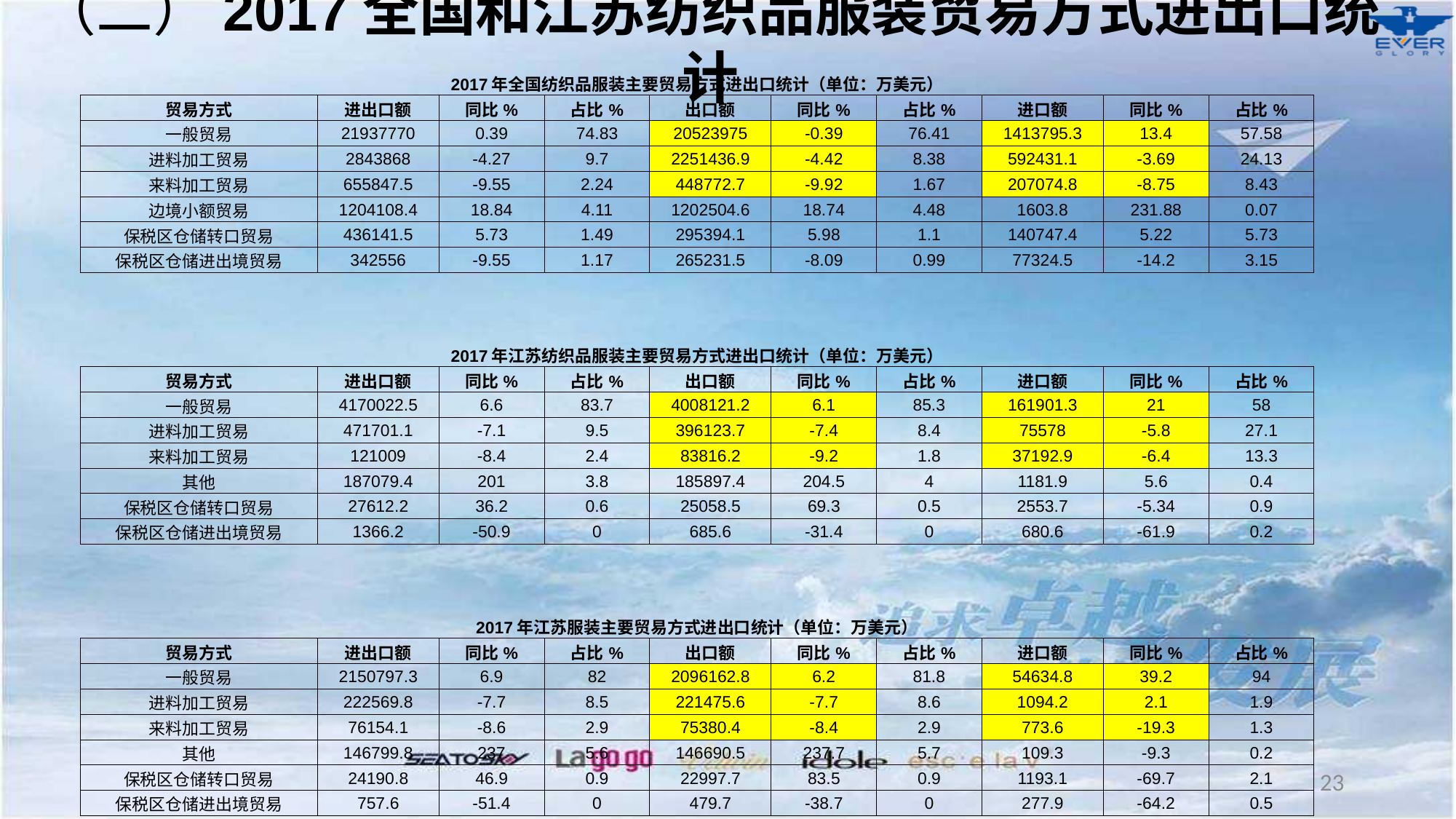

（二）2017全国和江苏纺织品服装贸易方式进出口统计
| 2017年全国纺织品服装主要贸易方式进出口统计（单位：万美元） |  |  |  |  |  |  |  |  |  |
| --- | --- | --- | --- | --- | --- | --- | --- | --- | --- |
| 贸易方式 | 进出口额 | 同比% | 占比% | 出口额 | 同比% | 占比% | 进口额 | 同比% | 占比% |
| 一般贸易 | 21937770 | 0.39 | 74.83 | 20523975 | -0.39 | 76.41 | 1413795.3 | 13.4 | 57.58 |
| 进料加工贸易 | 2843868 | -4.27 | 9.7 | 2251436.9 | -4.42 | 8.38 | 592431.1 | -3.69 | 24.13 |
| 来料加工贸易 | 655847.5 | -9.55 | 2.24 | 448772.7 | -9.92 | 1.67 | 207074.8 | -8.75 | 8.43 |
| 边境小额贸易 | 1204108.4 | 18.84 | 4.11 | 1202504.6 | 18.74 | 4.48 | 1603.8 | 231.88 | 0.07 |
| 保税区仓储转口贸易 | 436141.5 | 5.73 | 1.49 | 295394.1 | 5.98 | 1.1 | 140747.4 | 5.22 | 5.73 |
| 保税区仓储进出境贸易 | 342556 | -9.55 | 1.17 | 265231.5 | -8.09 | 0.99 | 77324.5 | -14.2 | 3.15 |
|  |  |  |  |  |  |  |  |  |  |
|  |  |  |  |  |  |  |  |  |  |
|  |  |  |  |  |  |  |  |  |  |
| 2017年江苏纺织品服装主要贸易方式进出口统计（单位：万美元） |  |  |  |  |  |  |  |  |  |
| 贸易方式 | 进出口额 | 同比% | 占比% | 出口额 | 同比% | 占比% | 进口额 | 同比% | 占比% |
| 一般贸易 | 4170022.5 | 6.6 | 83.7 | 4008121.2 | 6.1 | 85.3 | 161901.3 | 21 | 58 |
| 进料加工贸易 | 471701.1 | -7.1 | 9.5 | 396123.7 | -7.4 | 8.4 | 75578 | -5.8 | 27.1 |
| 来料加工贸易 | 121009 | -8.4 | 2.4 | 83816.2 | -9.2 | 1.8 | 37192.9 | -6.4 | 13.3 |
| 其他 | 187079.4 | 201 | 3.8 | 185897.4 | 204.5 | 4 | 1181.9 | 5.6 | 0.4 |
| 保税区仓储转口贸易 | 27612.2 | 36.2 | 0.6 | 25058.5 | 69.3 | 0.5 | 2553.7 | -5.34 | 0.9 |
| 保税区仓储进出境贸易 | 1366.2 | -50.9 | 0 | 685.6 | -31.4 | 0 | 680.6 | -61.9 | 0.2 |
|  |  |  |  |  |  |  |  |  |  |
|  |  |  |  |  |  |  |  |  |  |
|  |  |  |  |  |  |  |  |  |  |
| 2017年江苏服装主要贸易方式进出口统计（单位：万美元） |  |  |  |  |  |  |  |  |  |
| 贸易方式 | 进出口额 | 同比% | 占比% | 出口额 | 同比% | 占比% | 进口额 | 同比% | 占比% |
| 一般贸易 | 2150797.3 | 6.9 | 82 | 2096162.8 | 6.2 | 81.8 | 54634.8 | 39.2 | 94 |
| 进料加工贸易 | 222569.8 | -7.7 | 8.5 | 221475.6 | -7.7 | 8.6 | 1094.2 | 2.1 | 1.9 |
| 来料加工贸易 | 76154.1 | -8.6 | 2.9 | 75380.4 | -8.4 | 2.9 | 773.6 | -19.3 | 1.3 |
| 其他 | 146799.8 | 237 | 5.6 | 146690.5 | 237.7 | 5.7 | 109.3 | -9.3 | 0.2 |
| 保税区仓储转口贸易 | 24190.8 | 46.9 | 0.9 | 22997.7 | 83.5 | 0.9 | 1193.1 | -69.7 | 2.1 |
| 保税区仓储进出境贸易 | 757.6 | -51.4 | 0 | 479.7 | -38.7 | 0 | 277.9 | -64.2 | 0.5 |
23